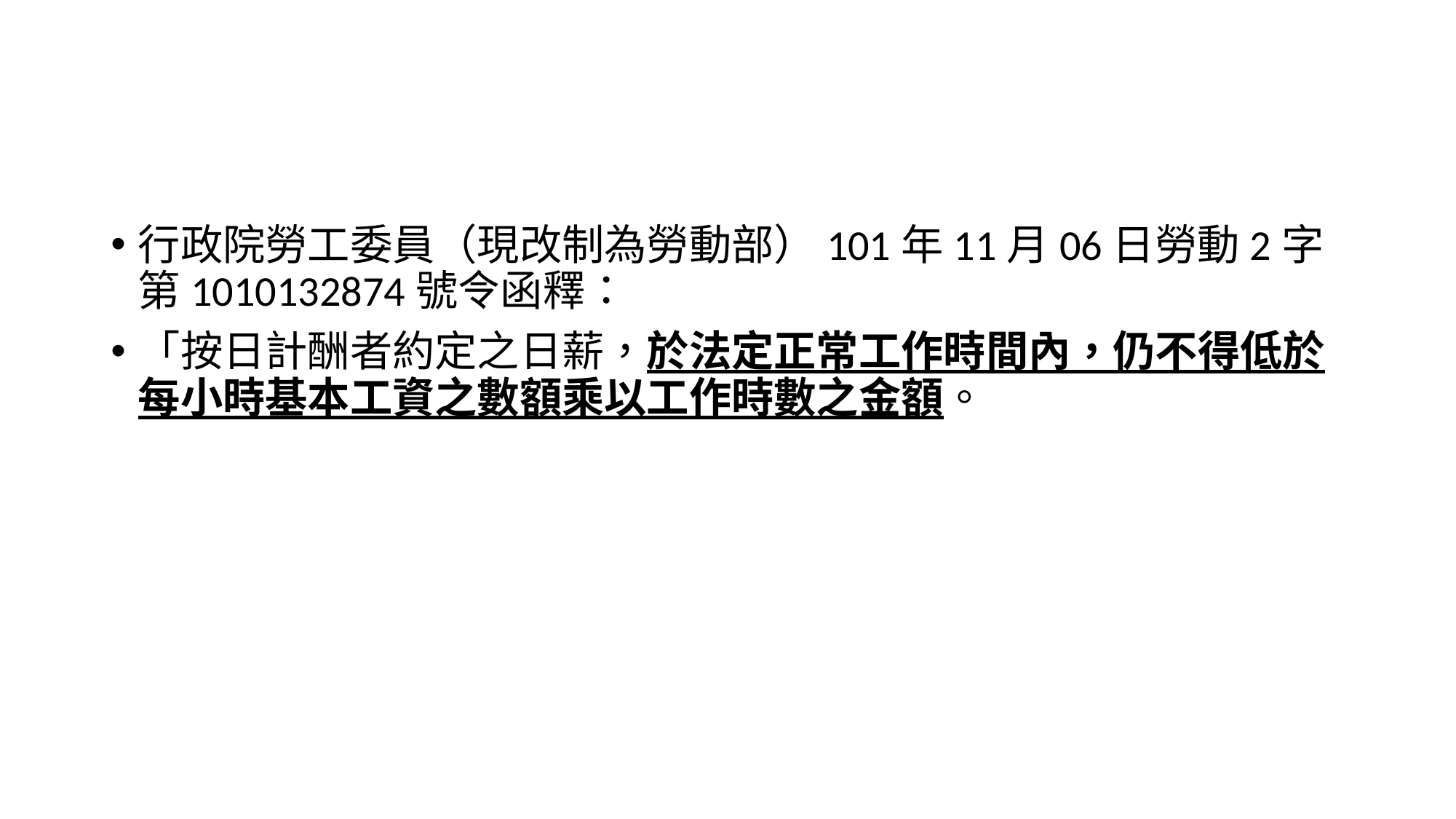

#
行政院勞工委員（現改制為勞動部）101年11月06日勞動2字第1010132874號令函釋：
「按日計酬者約定之日薪，於法定正常工作時間內，仍不得低於每小時基本工資之數額乘以工作時數之金額。